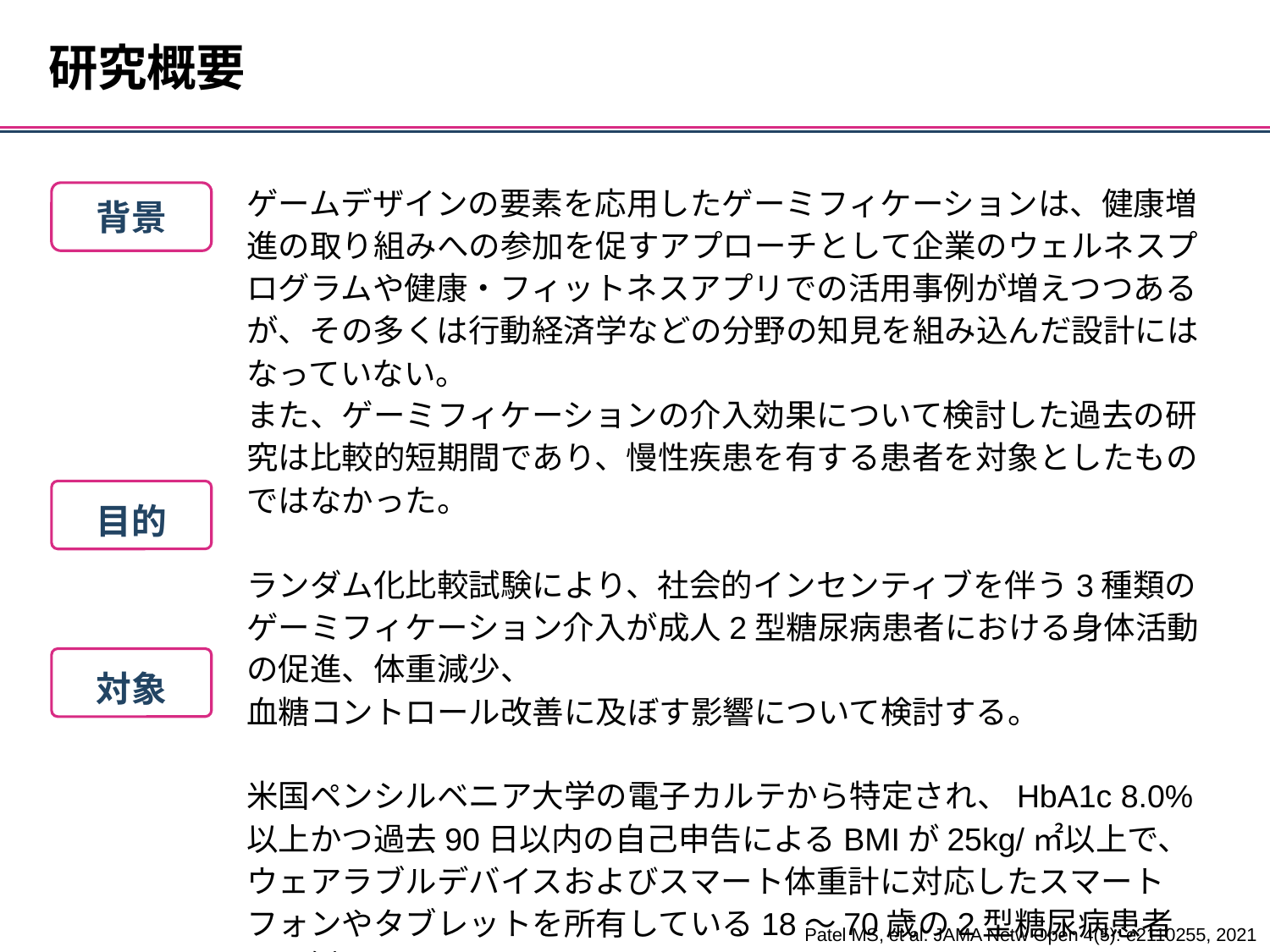

研究概要
ゲームデザインの要素を応用したゲーミフィケーションは、健康増進の取り組みへの参加を促すアプローチとして企業のウェルネスプログラムや健康・フィットネスアプリでの活用事例が増えつつあるが、その多くは行動経済学などの分野の知見を組み込んだ設計にはなっていない。
また、ゲーミフィケーションの介入効果について検討した過去の研究は比較的短期間であり、慢性疾患を有する患者を対象としたものではなかった。

ランダム化比較試験により、社会的インセンティブを伴う3種類のゲーミフィケーション介入が成人2型糖尿病患者における身体活動の促進、体重減少、
血糖コントロール改善に及ぼす影響について検討する。

米国ペンシルベニア大学の電子カルテから特定され、HbA1c 8.0%以上かつ過去90日以内の自己申告によるBMIが25kg/㎡以上で、ウェアラブルデバイスおよびスマート体重計に対応したスマートフォンやタブレットを所有している18～70歳の2型糖尿病患者361例。

背景

目的

対象
Patel MS, et al. JAMA Netw Open 4(5): e2110255, 2021